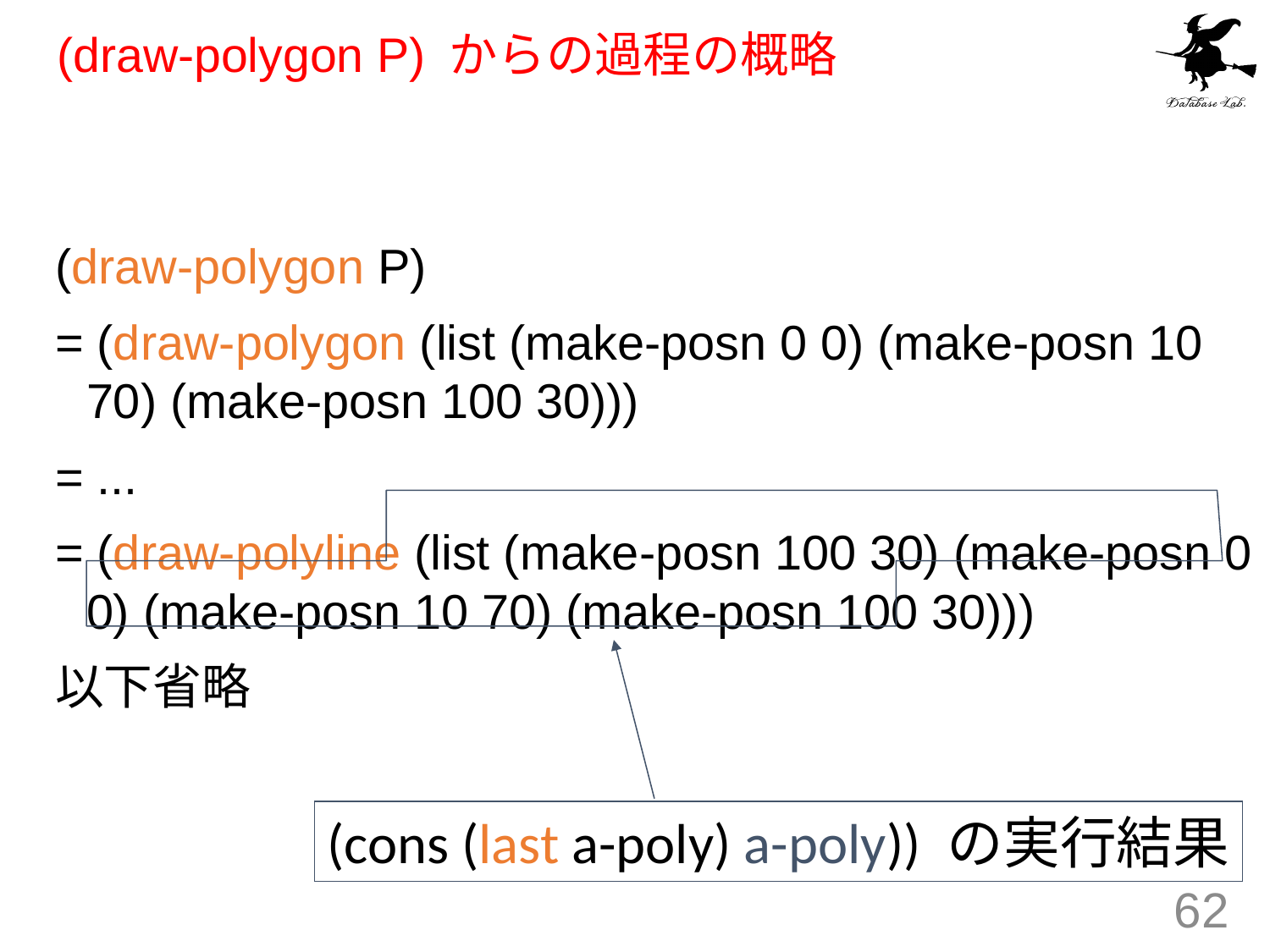

# (draw-polygon P) からの過程の概略
(draw-polygon P)
= (draw-polygon (list (make-posn 0 0) (make-posn 10 70) (make-posn 100 30)))
= ...
= (draw-polyline (list (make-posn 100 30) (make-posn 0 0) (make-posn 10 70) (make-posn 100 30)))
以下省略

(cons (last a-poly) a-poly)) の実行結果
62